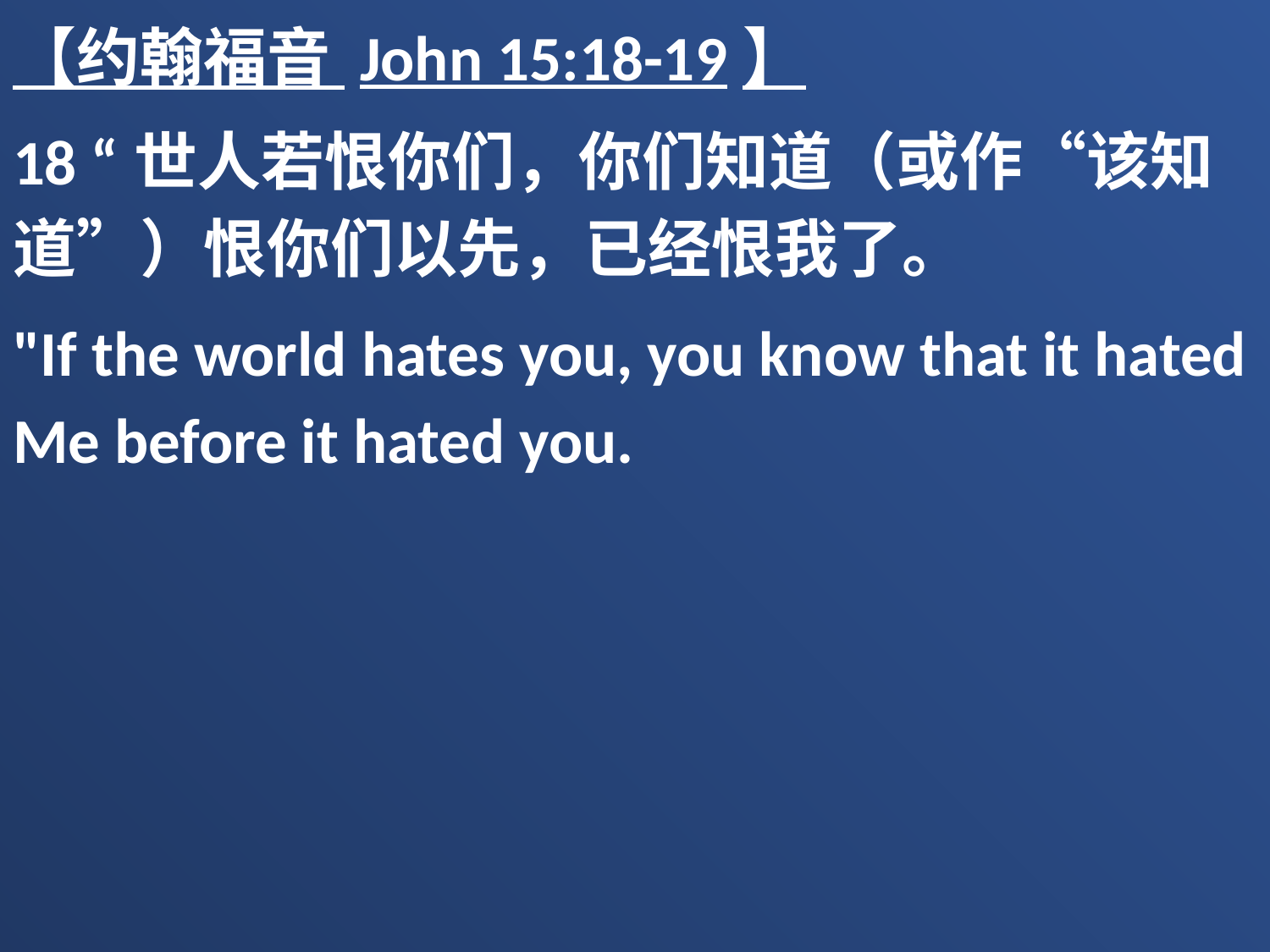

【约翰福音 John 15:18-19】
18 “世人若恨你们，你们知道（或作“该知道”）恨你们以先，已经恨我了。
"If the world hates you, you know that it hated Me before it hated you.